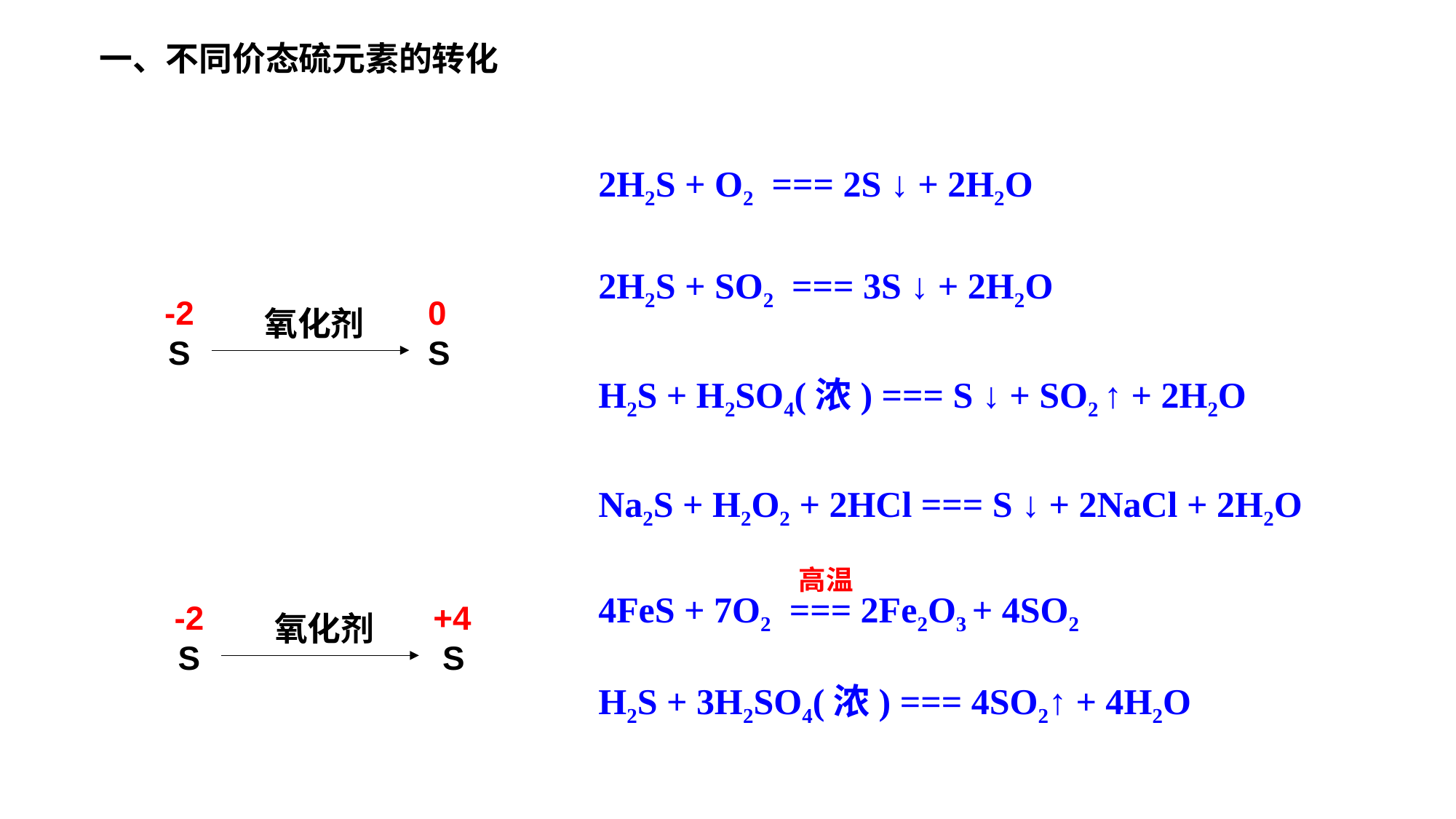

一、不同价态硫元素的转化
2H2S + O2  === 2S ↓ + 2H2O
2H2S + SO2  === 3S ↓ + 2H2O
-2
S
0
S
氧化剂
H2S + H2SO4(浓) === S ↓ + SO2 ↑ + 2H2O
Na2S + H2O2 + 2HCl === S ↓ + 2NaCl + 2H2O
高温
4FeS + 7O2  === 2Fe2O3 + 4SO2
+4
 S
-2
S
氧化剂
H2S + 3H2SO4(浓) === 4SO2↑ + 4H2O